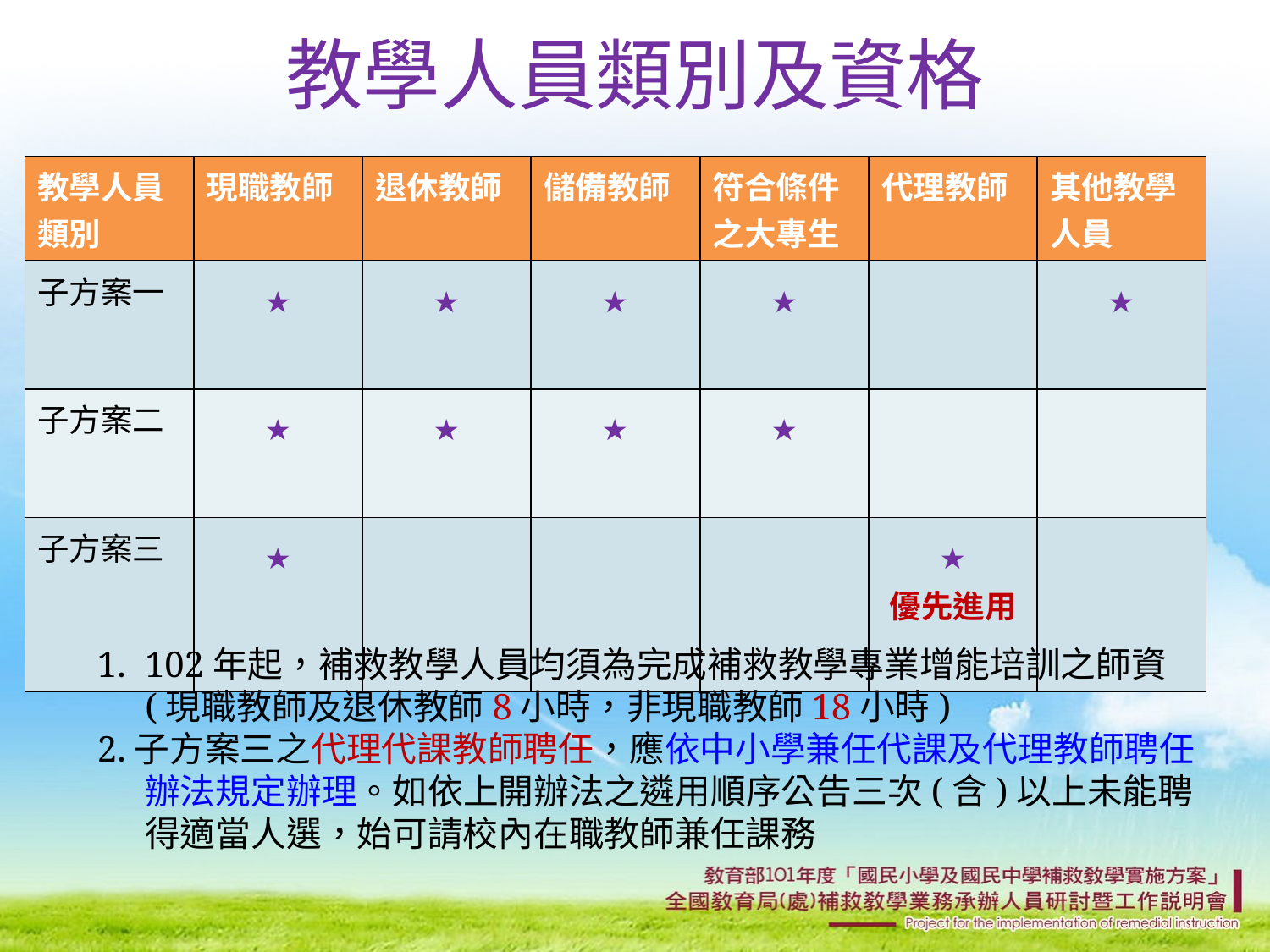

# 教學人員類別及資格
| 教學人員類別 | 現職教師 | 退休教師 | 儲備教師 | 符合條件之大專生 | 代理教師 | 其他教學人員 |
| --- | --- | --- | --- | --- | --- | --- |
| 子方案一 | ★ | ★ | ★ | ★ |  | ★ |
| 子方案二 | ★ | ★ | ★ | ★ |  |  |
| 子方案三 | ★ |  |  |  | ★ 優先進用 |  |
102年起，補救教學人員均須為完成補救教學專業增能培訓之師資(現職教師及退休教師8小時，非現職教師18小時)
2.子方案三之代理代課教師聘任，應依中小學兼任代課及代理教師聘任辦法規定辦理。如依上開辦法之遴用順序公告三次(含)以上未能聘得適當人選，始可請校內在職教師兼任課務